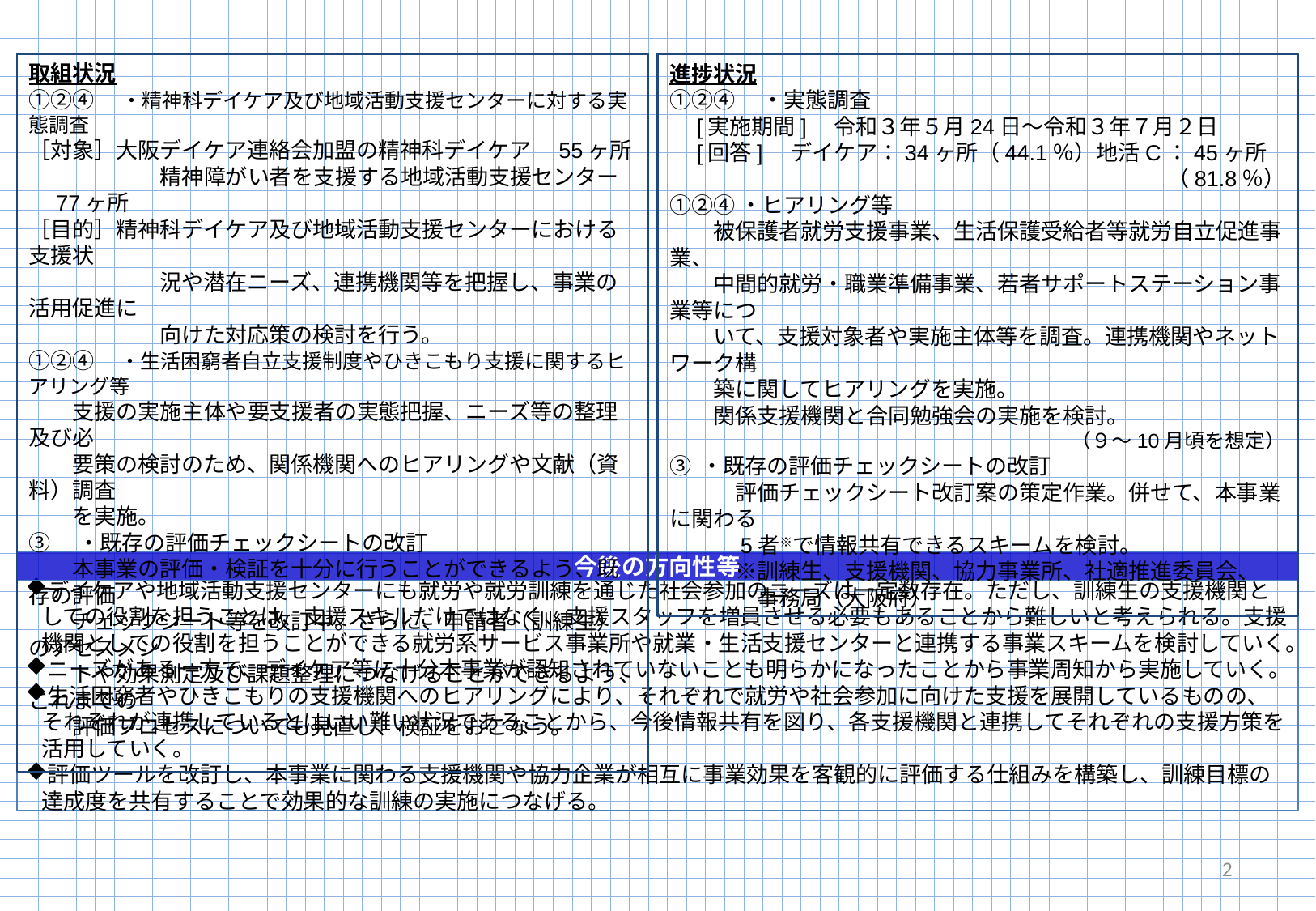

取組状況
①②④　・精神科デイケア及び地域活動支援センターに対する実態調査
［対象］大阪デイケア連絡会加盟の精神科デイケア　55ヶ所
　　　　　　精神障がい者を支援する地域活動支援センター　77ヶ所
［目的］精神科デイケア及び地域活動支援センターにおける支援状
　　　　　　況や潜在ニーズ、連携機関等を把握し、事業の活用促進に
　　　　　　向けた対応策の検討を行う。
①②④　・生活困窮者自立支援制度やひきこもり支援に関するヒアリング等
　　支援の実施主体や要支援者の実態把握、ニーズ等の整理及び必
　　要策の検討のため、関係機関へのヒアリングや文献（資料）調査
　　を実施。
③　・既存の評価チェックシートの改訂
　　本事業の評価・検証を十分に行うことができるよう、既存の評価
　　チェックシート等を改訂中。さらに、申請者（訓練生）のアセスメン
　　トや効果測定及び課題整理につなげることができるよう、これまでの
　　評価プロセスについても見直し、検証をおこなう。

進捗状況
①②④　・実態調査
　[実施期間]　令和３年５月24日～令和３年７月２日
　[回答]　デイケア：34ヶ所（44.1％）地活C：45ヶ所
（81.8％）
①②④・ヒアリング等
　　被保護者就労支援事業、生活保護受給者等就労自立促進事業、
　　中間的就労・職業準備事業、若者サポートステーション事業等につ
　　いて、支援対象者や実施主体等を調査。連携機関やネットワーク構
　　築に関してヒアリングを実施。
　　関係支援機関と合同勉強会の実施を検討。
（９～10月頃を想定）
③ ・既存の評価チェックシートの改訂
　　　評価チェックシート改訂案の策定作業。併せて、本事業に関わる
　　　5者※で情報共有できるスキームを検討。
　　　※訓練生、支援機関、協力事業所、社適推進委員会、
　　　　事務局（大阪府）
今後の方向性等
デイケアや地域活動支援センターにも就労や就労訓練を通じた社会参加のニーズは一定数存在。ただし、訓練生の支援機関としての役割を担うことは、支援スキルだけではなく、支援スタッフを増員させる必要もあることから難しいと考えられる。支援機関としての役割を担うことができる就労系サービス事業所や就業・生活支援センターと連携する事業スキームを検討していく。
ニーズがある一方で、デイケア等に十分本事業が認知されていないことも明らかになったことから事業周知から実施していく。
生活困窮者やひきこもりの支援機関へのヒアリングにより、それぞれで就労や社会参加に向けた支援を展開しているものの、それぞれが連携しているとはいい難い状況であることから、今後情報共有を図り、各支援機関と連携してそれぞれの支援方策を活用していく。
評価ツールを改訂し、本事業に関わる支援機関や協力企業が相互に事業効果を客観的に評価する仕組みを構築し、訓練目標の達成度を共有することで効果的な訓練の実施につなげる。
2